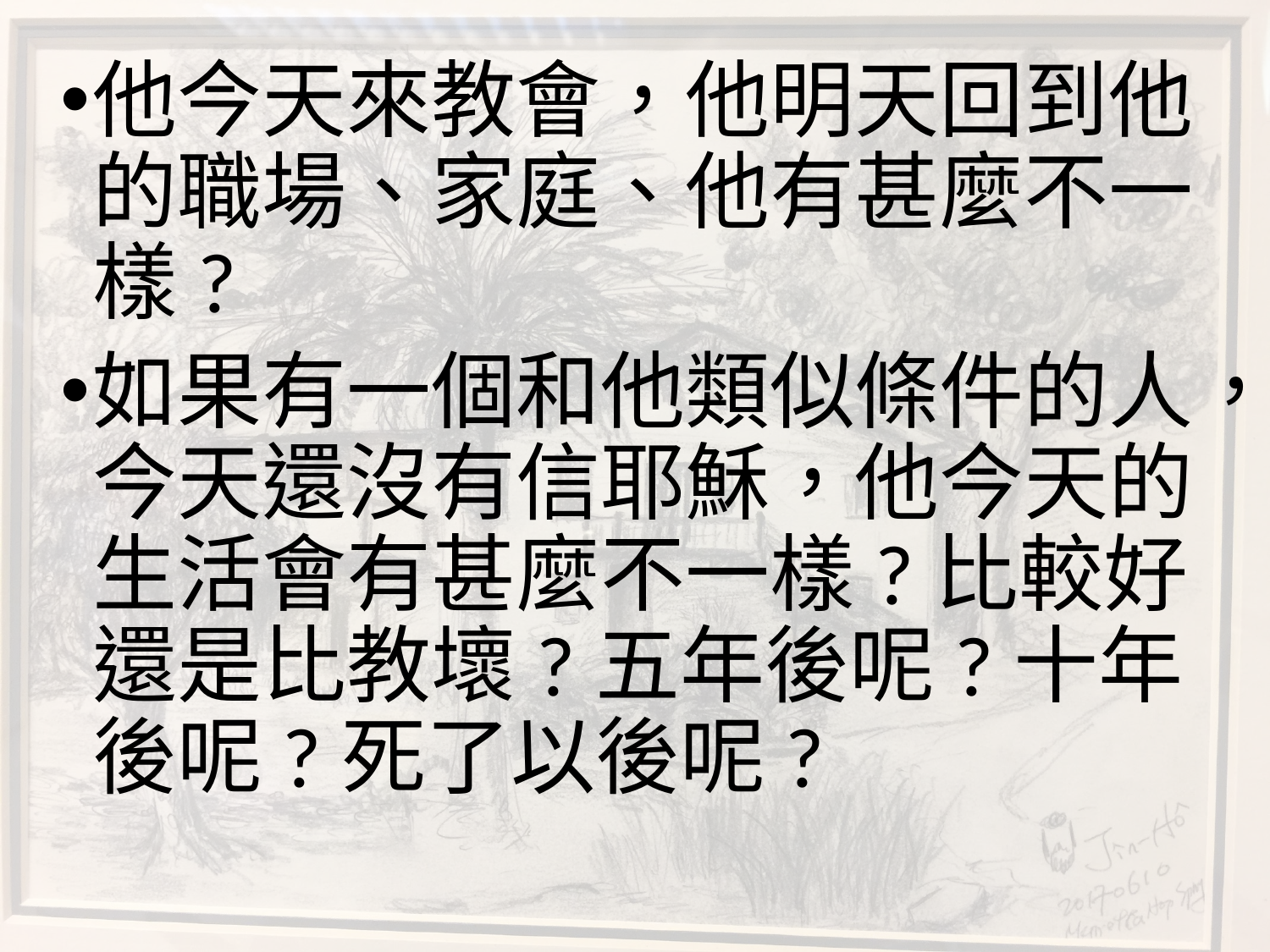

他今天來教會，他明天回到他的職場、家庭、他有甚麼不一樣?
如果有一個和他類似條件的人，今天還沒有信耶穌，他今天的生活會有甚麼不一樣?比較好還是比教壞?五年後呢?十年後呢?死了以後呢?